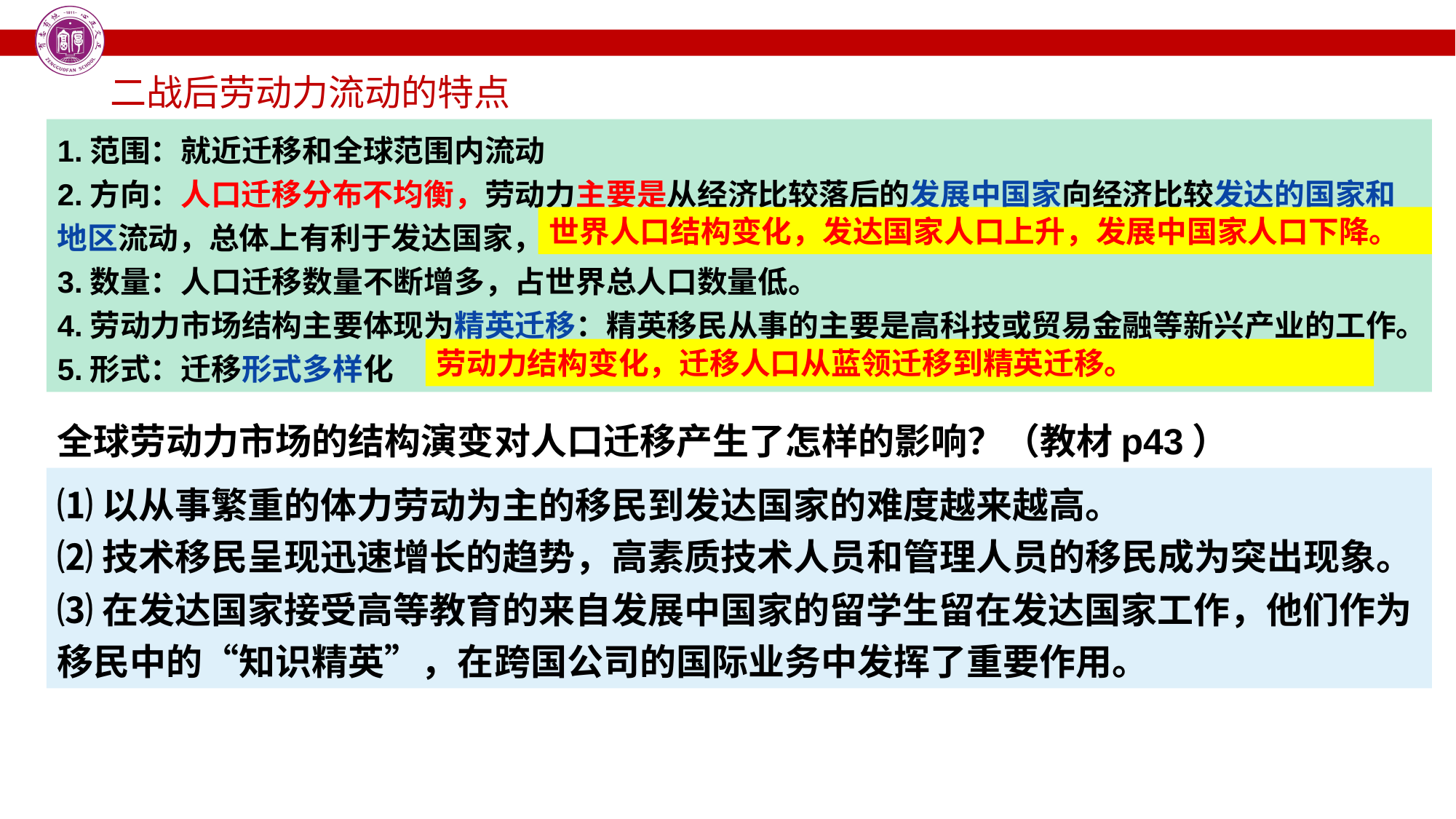

二战后劳动力流动的特点
1.范围：就近迁移和全球范围内流动
2.方向：人口迁移分布不均衡，劳动力主要是从经济比较落后的发展中国家向经济比较发达的国家和地区流动，总体上有利于发达国家，大部分发展中国家则处于人才流失的被动局面。
3.数量：人口迁移数量不断增多，占世界总人口数量低。
4.劳动力市场结构主要体现为精英迁移：精英移民从事的主要是高科技或贸易金融等新兴产业的工作。
5.形式：迁移形式多样化
世界人口结构变化，发达国家人口上升，发展中国家人口下降。
劳动力结构变化，迁移人口从蓝领迁移到精英迁移。
全球劳动力市场的结构演变对人口迁移产生了怎样的影响？（教材p43）
⑴以从事繁重的体力劳动为主的移民到发达国家的难度越来越高。
⑵技术移民呈现迅速增长的趋势，高素质技术人员和管理人员的移民成为突出现象。
⑶在发达国家接受高等教育的来自发展中国家的留学生留在发达国家工作，他们作为移民中的“知识精英”，在跨国公司的国际业务中发挥了重要作用。